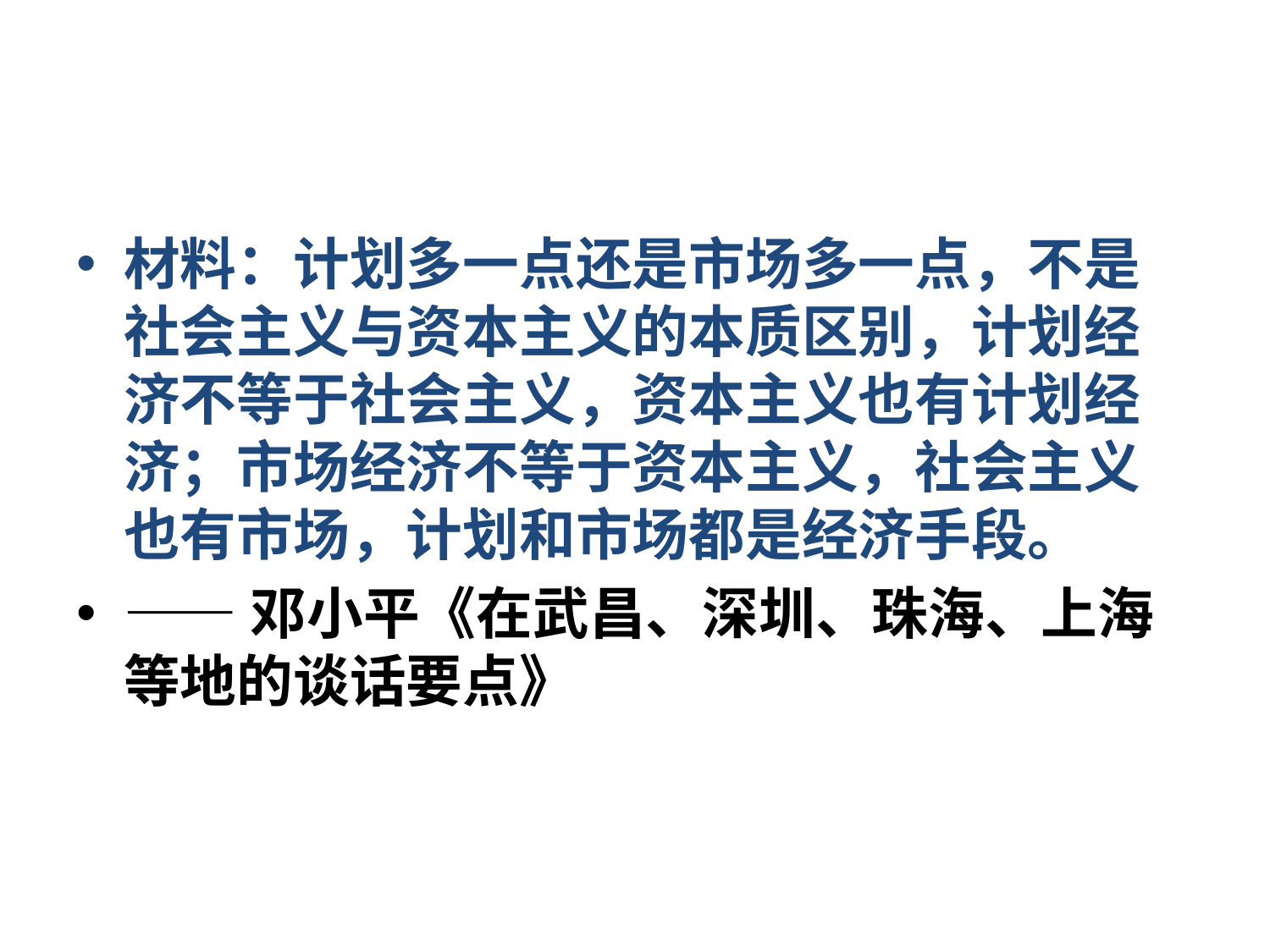

材料：计划多一点还是市场多一点，不是社会主义与资本主义的本质区别，计划经济不等于社会主义，资本主义也有计划经济；市场经济不等于资本主义，社会主义也有市场，计划和市场都是经济手段。
——邓小平《在武昌、深圳、珠海、上海等地的谈话要点》